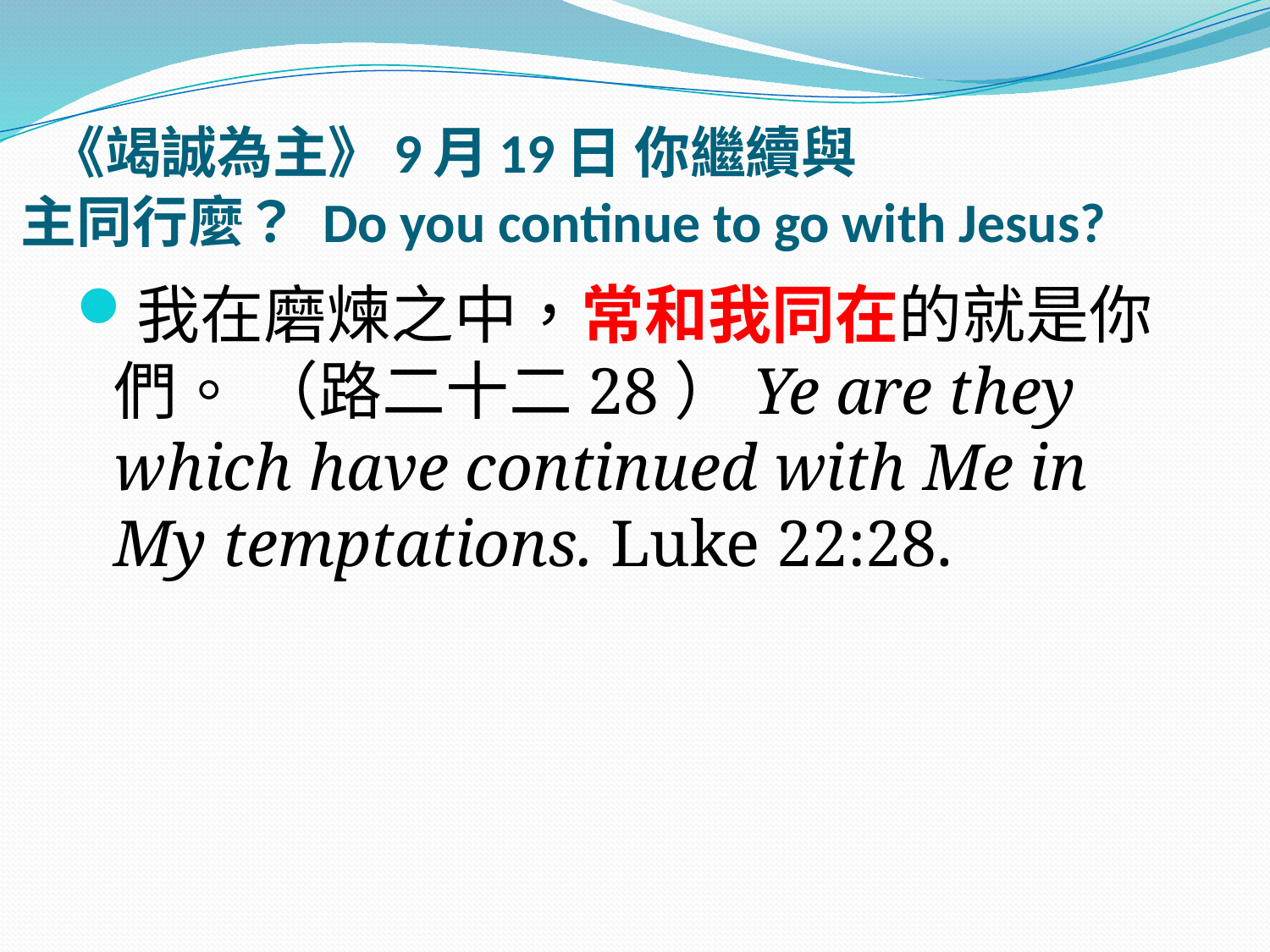

# 《竭誠為主》9月19日 你繼續與 主同行麼？ Do you continue to go with Jesus?
我在磨煉之中，常和我同在的就是你們。 （路二十二28）Ye are they which have continued with Me in My temptations. Luke 22:28.